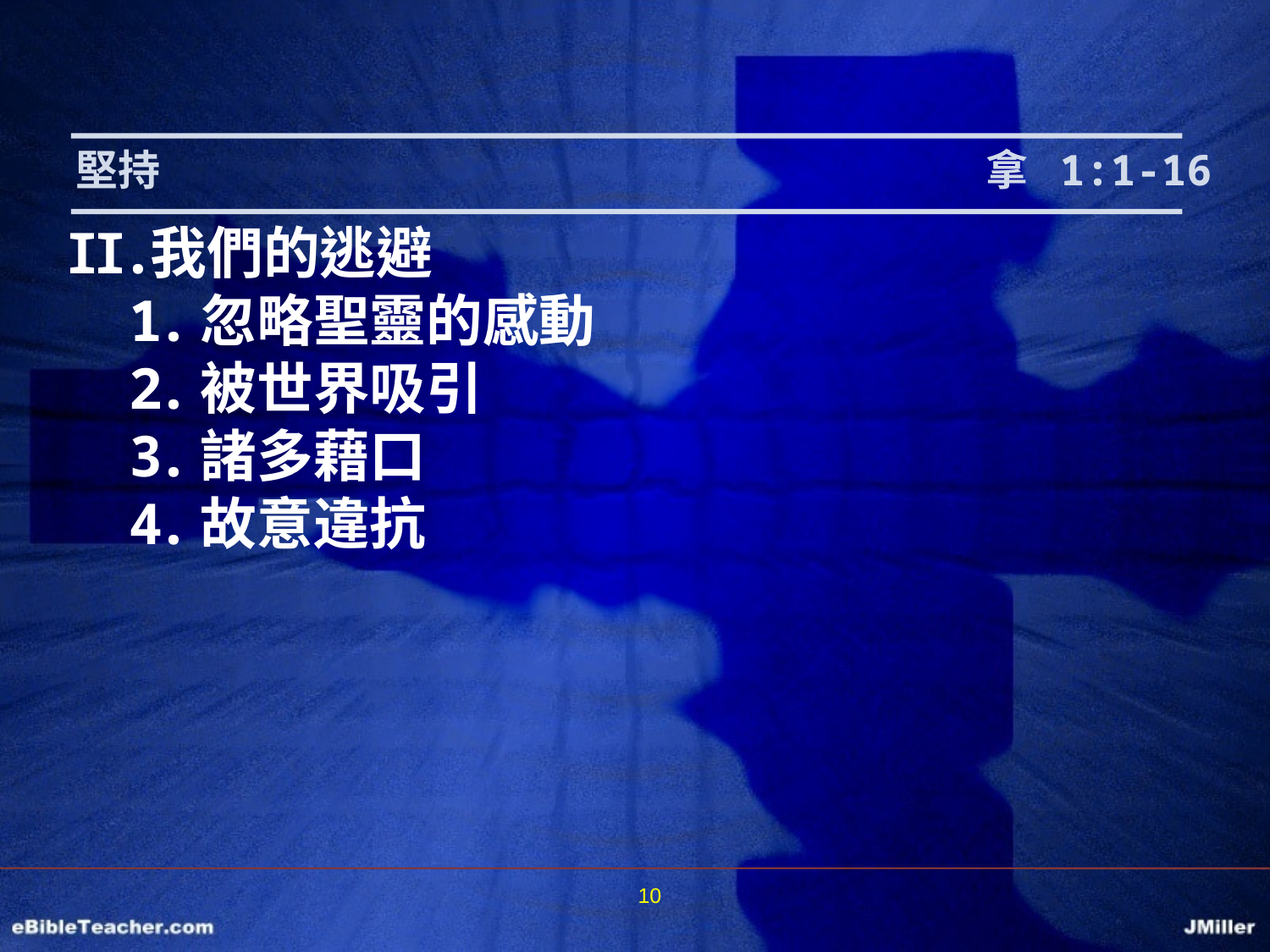

堅持							 拿 1:1-16
我們的逃避
忽略聖靈的感動
被世界吸引
諸多藉口
故意違抗